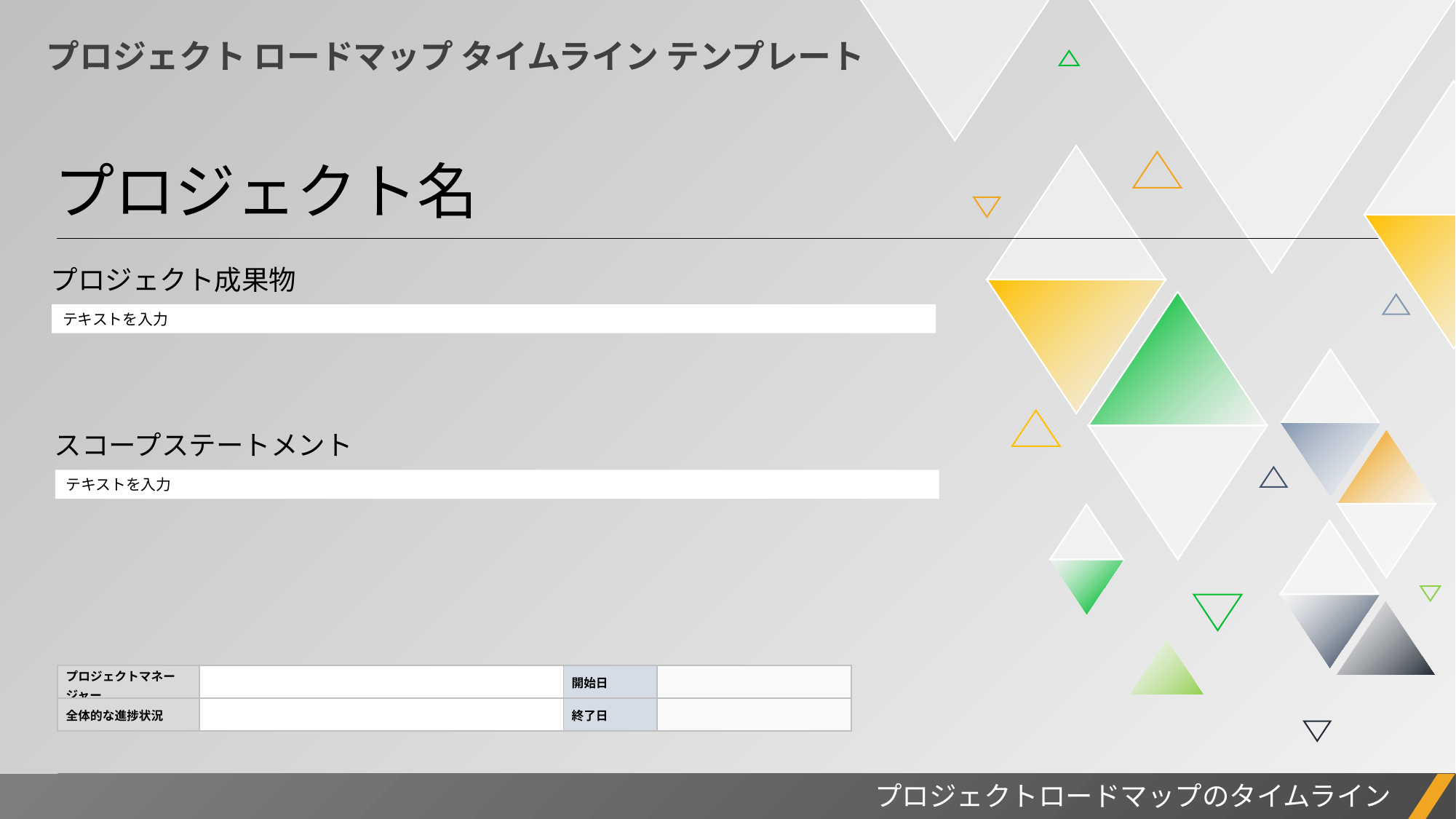

プロジェクト ロードマップ タイムライン テンプレート
プロジェクト名
プロジェクト成果物
テキストを入力
スコープステートメント
テキストを入力
| プロジェクトマネージャー |  | 開始日 |  |
| --- | --- | --- | --- |
| 全体的な進捗状況 |  | 終了日 |  |
プロジェクトロードマップのタイムライン